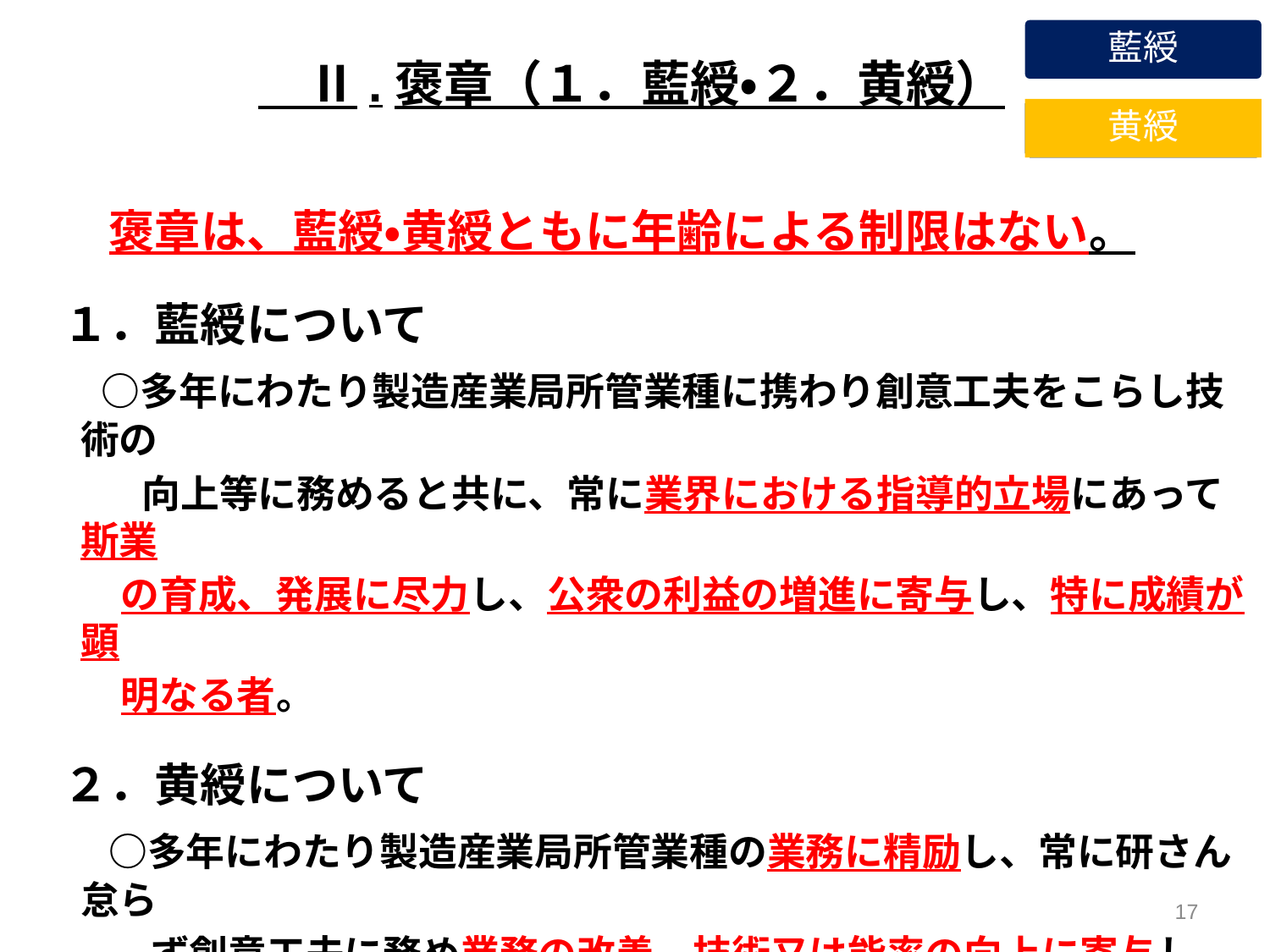

藍綬
　Ⅱ.褒章（１．藍綬・２．黄綬）

黄綬
　　褒章は、藍綬・黄綬ともに年齢による制限はない。

　１．藍綬について
　　○多年にわたり製造産業局所管業種に携わり創意工夫をこらし技術の
　　　 向上等に務めると共に、常に業界における指導的立場にあって斯業
　　   の育成、発展に尽力し、公衆の利益の増進に寄与し、特に成績が顕
　   　明なる者。

　２．黄綬について
　　○多年にわたり製造産業局所管業種の業務に精励し、常に研さん怠ら
　　　  ず創意工夫に務め業務の改善、技術又は能率の向上に寄与し、
　　    衆人の模範である者。
17